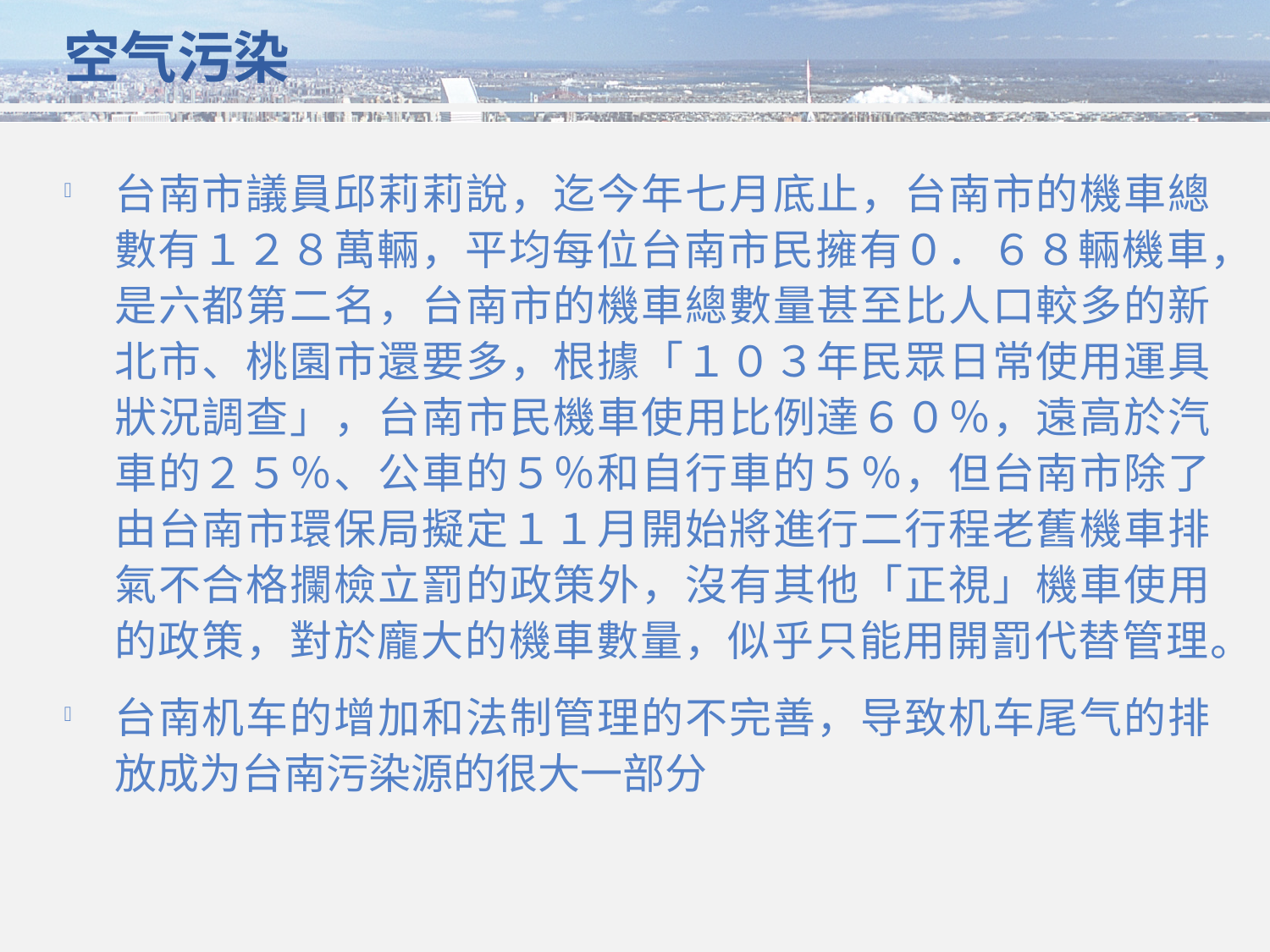

# 空气污染
台南市議員邱莉莉說，迄今年七月底止，台南市的機車總數有１２８萬輛，平均每位台南市民擁有０．６８輛機車，是六都第二名，台南市的機車總數量甚至比人口較多的新北市、桃園市還要多，根據「１０３年民眾日常使用運具狀況調查」，台南市民機車使用比例達６０％，遠高於汽車的２５％、公車的５％和自行車的５％，但台南市除了由台南市環保局擬定１１月開始將進行二行程老舊機車排氣不合格攔檢立罰的政策外，沒有其他「正視」機車使用的政策，對於龐大的機車數量，似乎只能用開罰代替管理。
台南机车的增加和法制管理的不完善，导致机车尾气的排放成为台南污染源的很大一部分